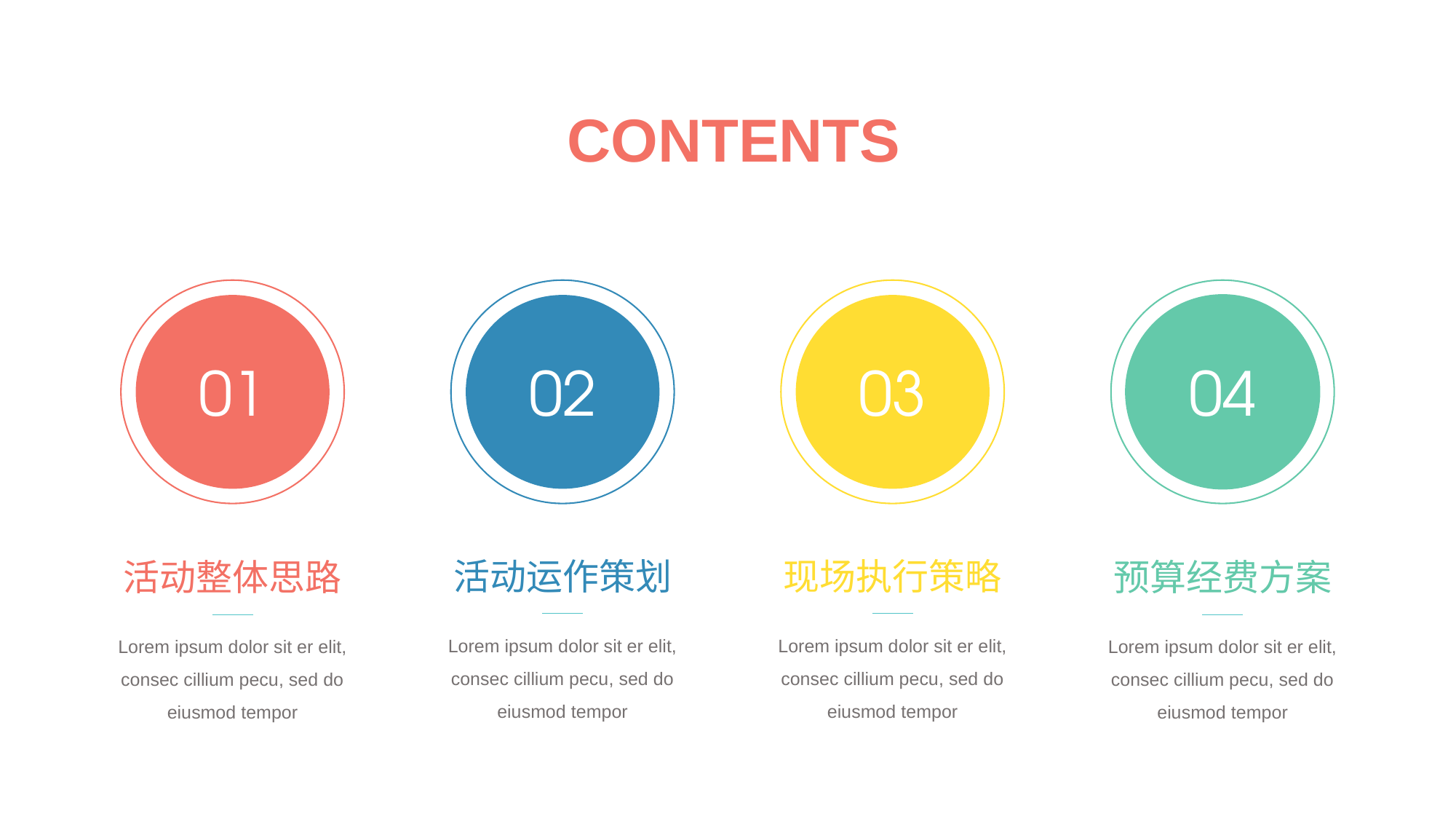

CONTENTS

01

02

03

04
活动运作策划
Lorem ipsum dolor sit er elit, consec cillium pecu, sed do eiusmod tempor
现场执行策略
Lorem ipsum dolor sit er elit, consec cillium pecu, sed do eiusmod tempor
活动整体思路
Lorem ipsum dolor sit er elit, consec cillium pecu, sed do eiusmod tempor
预算经费方案
Lorem ipsum dolor sit er elit, consec cillium pecu, sed do eiusmod tempor